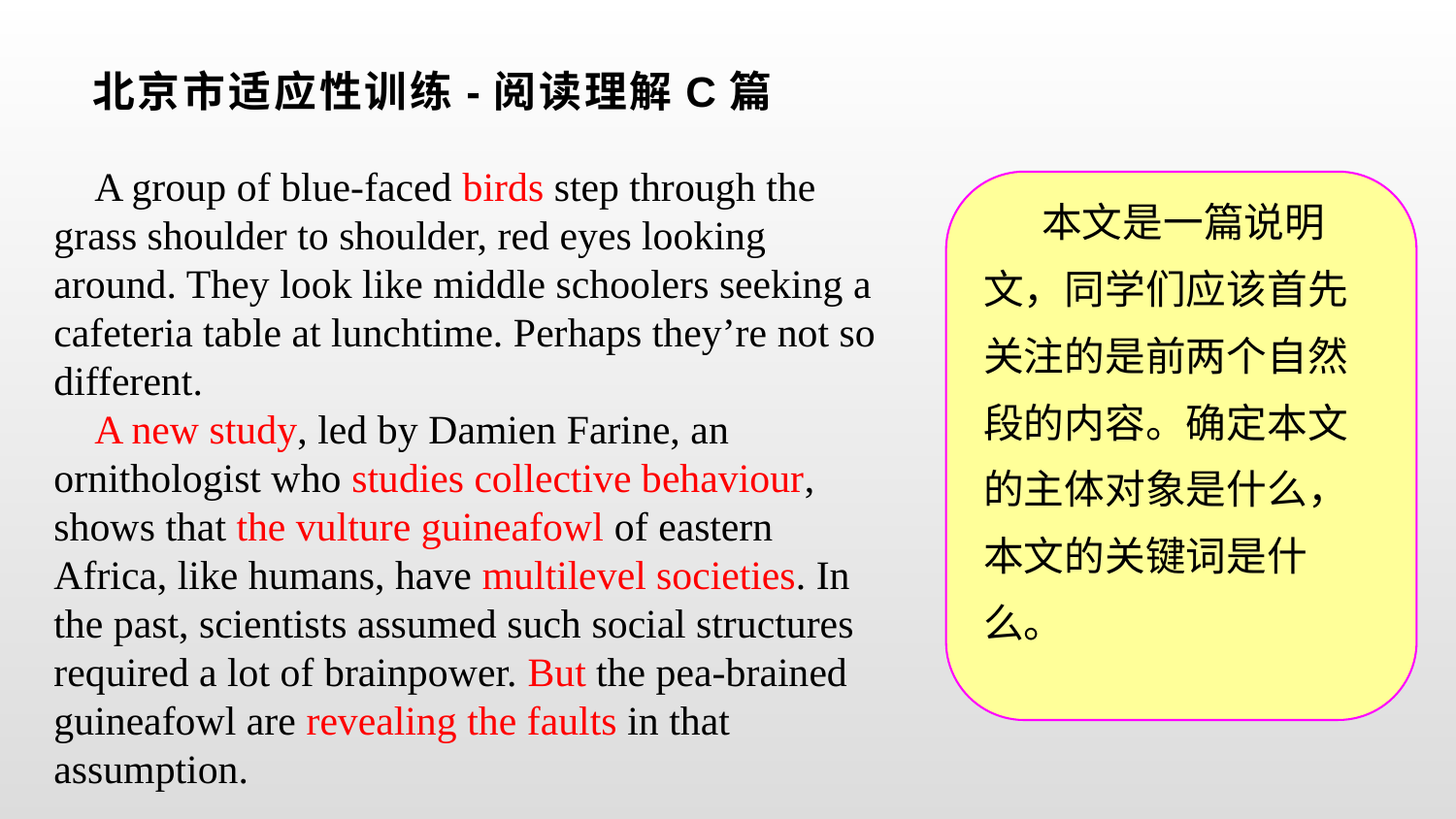

# 北京市适应性训练-阅读理解C篇
    A group of blue-faced birds step through the grass shoulder to shoulder, red eyes looking around. They look like middle schoolers seeking a cafeteria table at lunchtime. Perhaps they’re not so different.
    A new study, led by Damien Farine, an ornithologist who studies collective behaviour, shows that the vulture guineafowl of eastern Africa, like humans, have multilevel societies. In the past, scientists assumed such social structures required a lot of brainpower. But the pea-brained guineafowl are revealing the faults in that assumption.
      本文是一篇说明文，同学们应该首先关注的是前两个自然段的内容。确定本文的主体对象是什么，本文的关键词是什么。